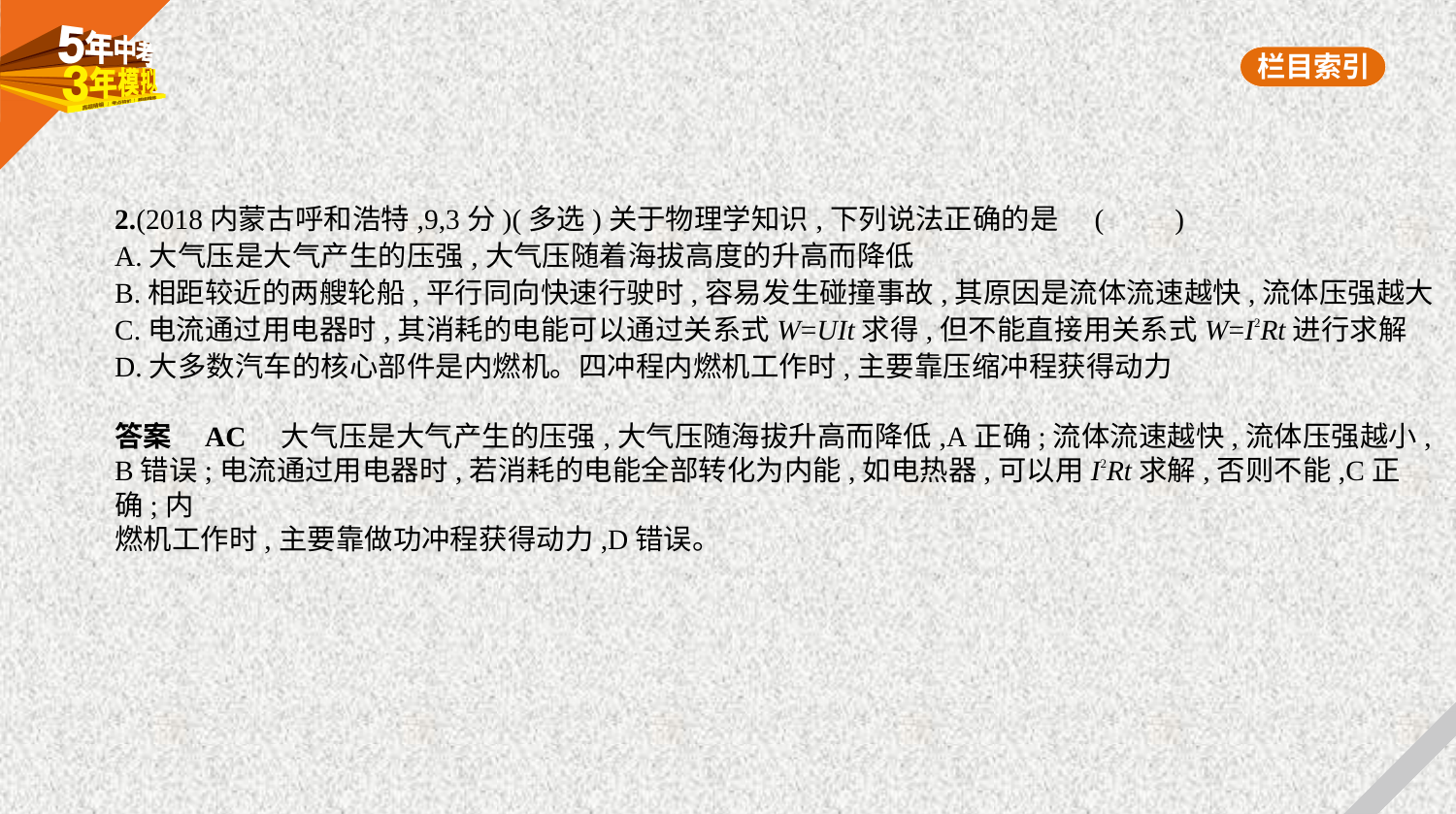

2.(2018内蒙古呼和浩特,9,3分)(多选)关于物理学知识,下列说法正确的是 (　　)
A.大气压是大气产生的压强,大气压随着海拔高度的升高而降低
B.相距较近的两艘轮船,平行同向快速行驶时,容易发生碰撞事故,其原因是流体流速越快,流体压强越大
C.电流通过用电器时,其消耗的电能可以通过关系式W=UIt求得,但不能直接用关系式W=I2Rt进行求解
D.大多数汽车的核心部件是内燃机。四冲程内燃机工作时,主要靠压缩冲程获得动力
答案    AC　大气压是大气产生的压强,大气压随海拔升高而降低,A正确;流体流速越快,流体压强越小,
B错误;电流通过用电器时,若消耗的电能全部转化为内能,如电热器,可以用I2Rt求解,否则不能,C正确;内
燃机工作时,主要靠做功冲程获得动力,D错误。